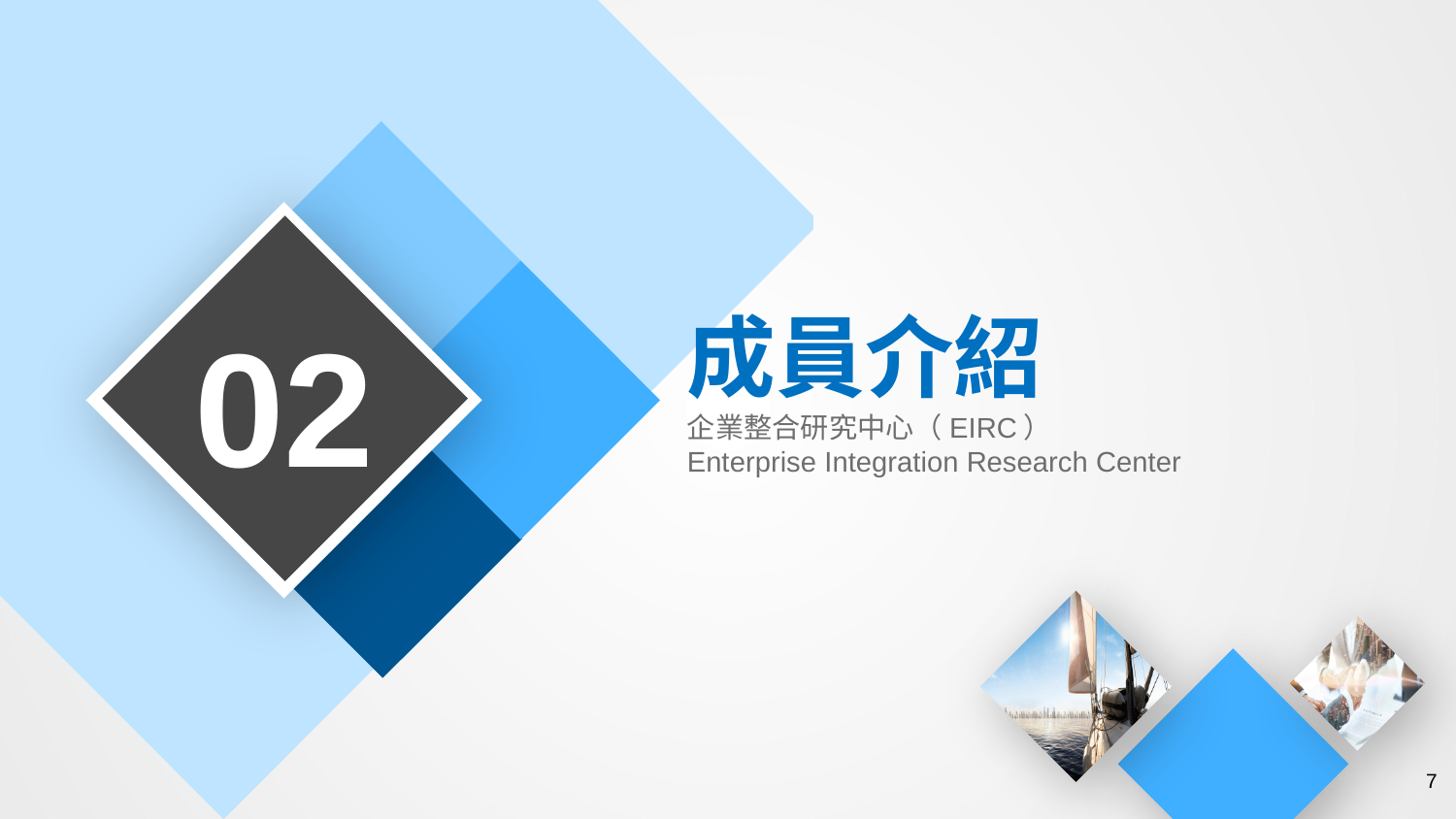

成員介紹
02

企業整合研究中心（EIRC）
Enterprise Integration Research Center

7